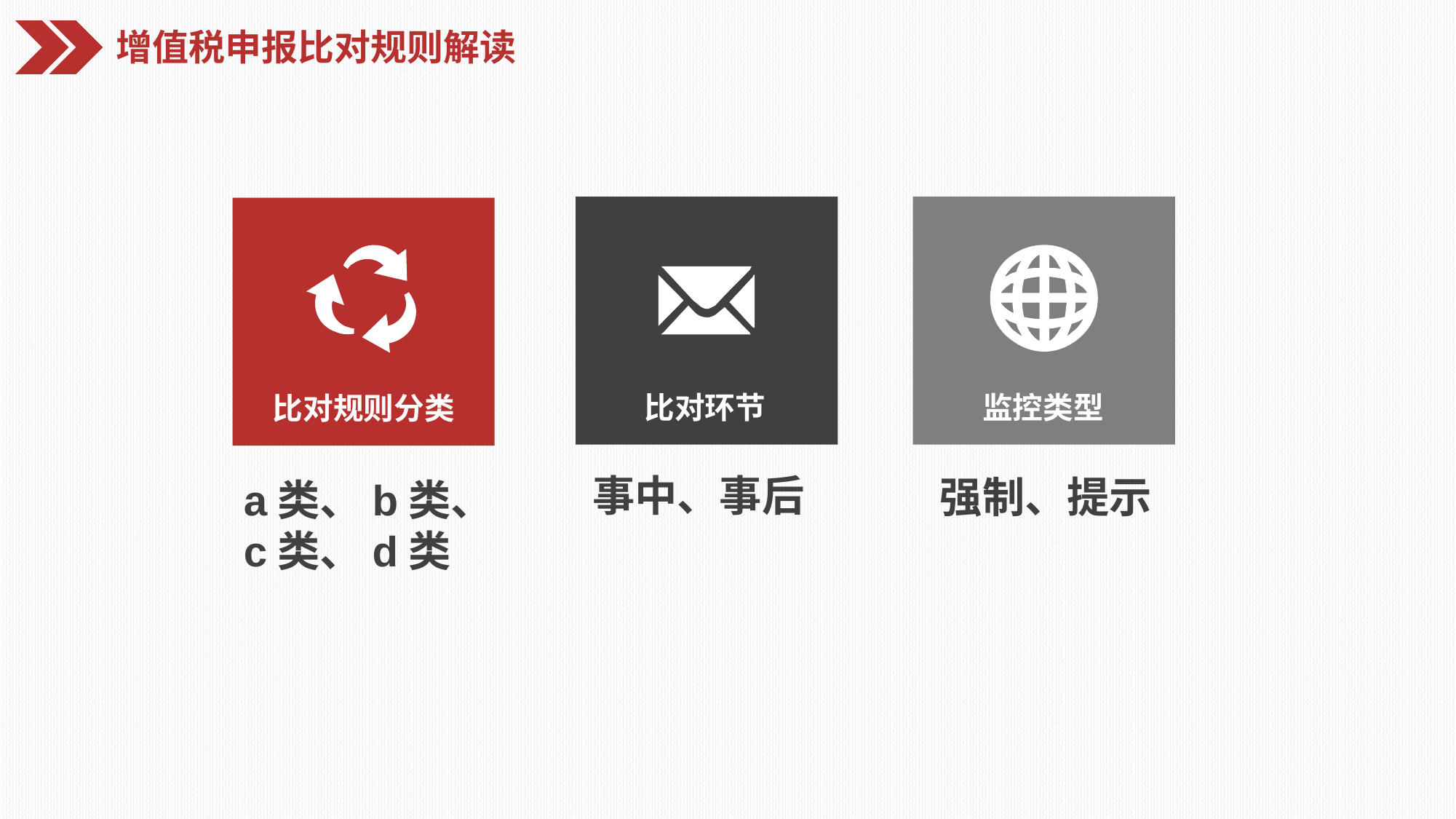

增值税申报比对规则解读

比对环节

监控类型

比对规则分类

事中、事后
强制、提示
a类、b类、
c类、d类